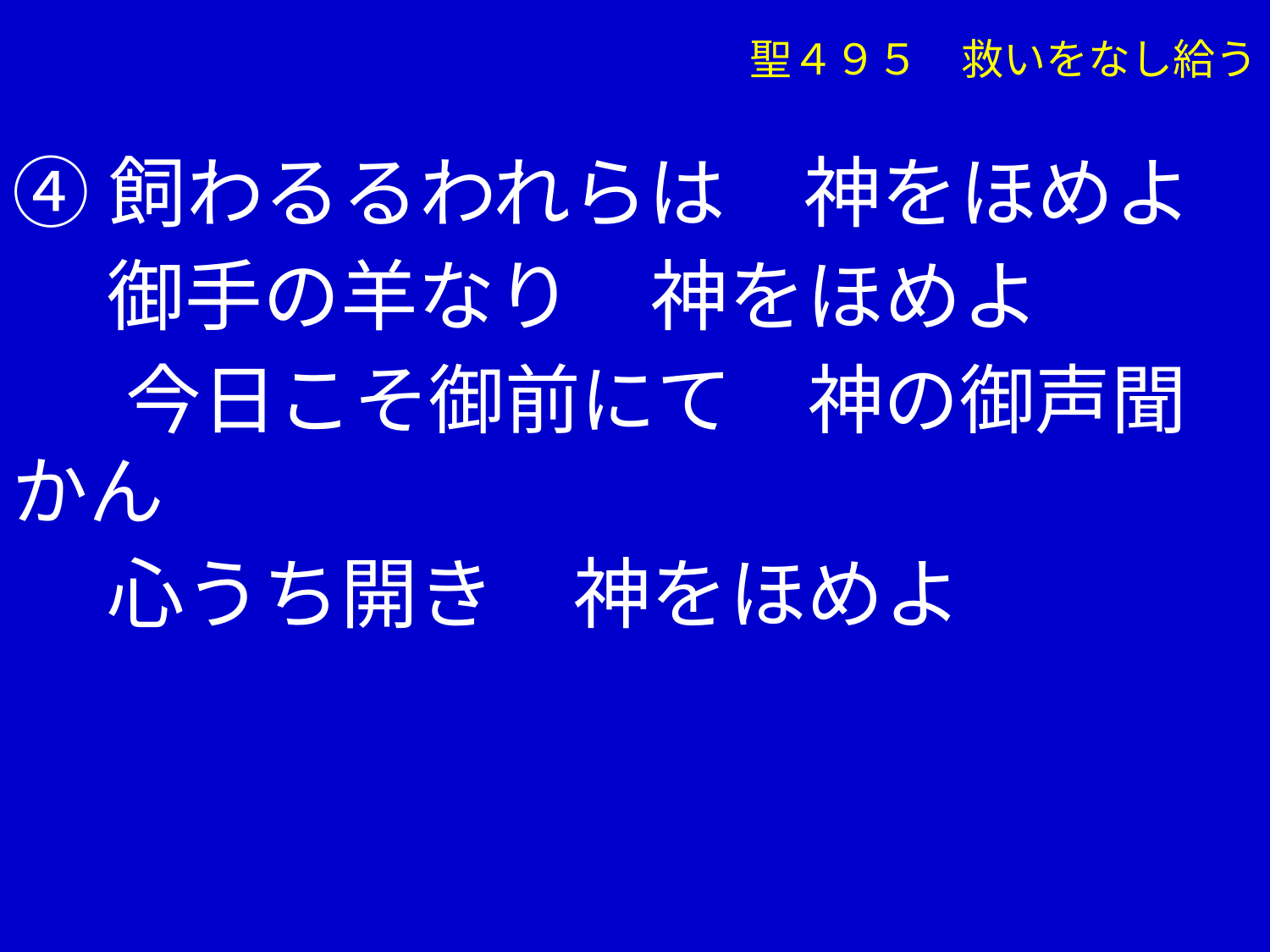

聖４９５　救いをなし給う
④飼わるるわれらは　神をほめよ
　 御手の羊なり　神をほめよ
 　今日こそ御前にて　神の御声聞かん
　 心うち開き　神をほめよ